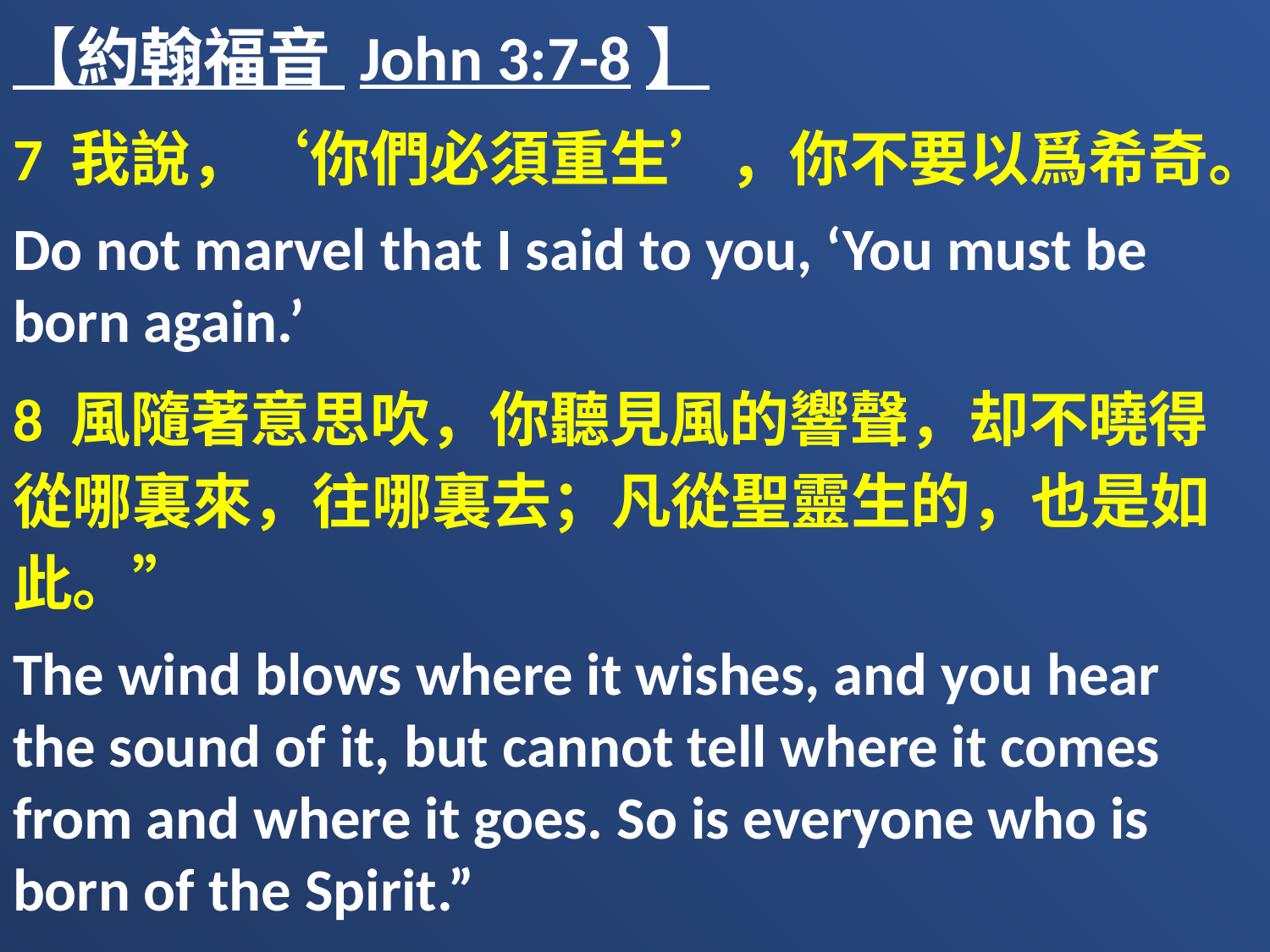

【約翰福音 John 3:7-8】
7 我說，‘你們必須重生’，你不要以爲希奇。
Do not marvel that I said to you, ‘You must be born again.’
8 風隨著意思吹，你聽見風的響聲，却不曉得從哪裏來，往哪裏去；凡從聖靈生的，也是如此。”
The wind blows where it wishes, and you hear the sound of it, but cannot tell where it comes from and where it goes. So is everyone who is born of the Spirit.”